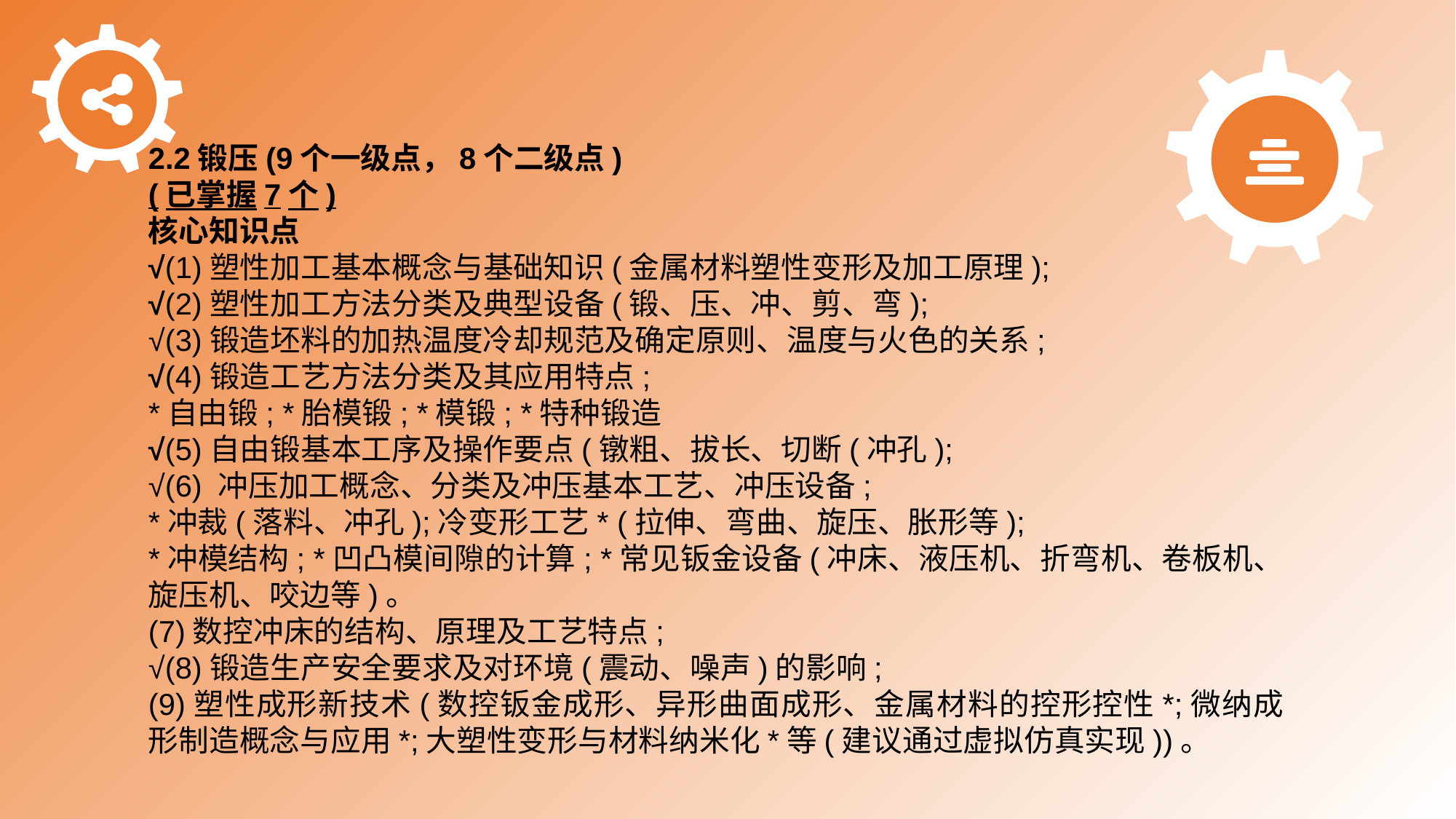

2.2锻压(9个一级点，8个二级点)
(已掌握7个)
核心知识点
√(1)塑性加工基本概念与基础知识(金属材料塑性变形及加工原理);
√(2)塑性加工方法分类及典型设备(锻、压、冲、剪、弯);
√(3)锻造坯料的加热温度冷却规范及确定原则、温度与火色的关系;
√(4)锻造工艺方法分类及其应用特点;
*自由锻; *胎模锻; *模锻; *特种锻造
√(5)自由锻基本工序及操作要点(镦粗、拔长、切断(冲孔);
√(6) 冲压加工概念、分类及冲压基本工艺、冲压设备;
*冲裁(落料、冲孔);冷变形工艺* (拉伸、弯曲、旋压、胀形等);
*冲模结构; *凹凸模间隙的计算; *常见钣金设备(冲床、液压机、折弯机、卷板机、旋压机、咬边等)。
(7)数控冲床的结构、原理及工艺特点;
√(8)锻造生产安全要求及对环境(震动、噪声)的影响;
(9)塑性成形新技术(数控钣金成形、异形曲面成形、金属材料的控形控性*;微纳成形制造概念与应用*;大塑性变形与材料纳米化*等(建议通过虚拟仿真实现))。